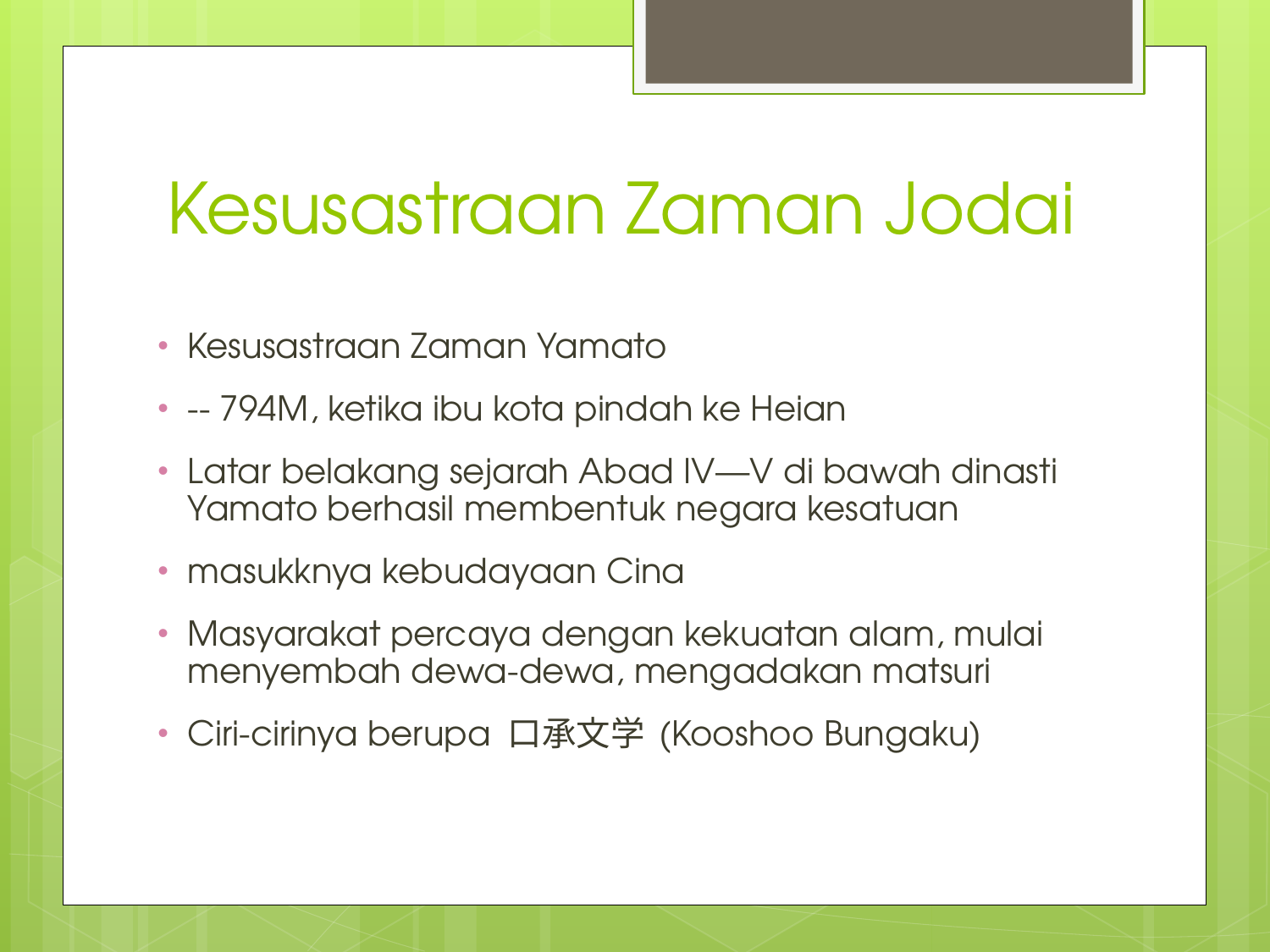

# Kesusastraan Zaman Jodai
Kesusastraan Zaman Yamato
-- 794M, ketika ibu kota pindah ke Heian
Latar belakang sejarah Abad IV—V di bawah dinasti Yamato berhasil membentuk negara kesatuan
masukknya kebudayaan Cina
Masyarakat percaya dengan kekuatan alam, mulai menyembah dewa-dewa, mengadakan matsuri
Ciri-cirinya berupa 口承文学 (Kooshoo Bungaku)